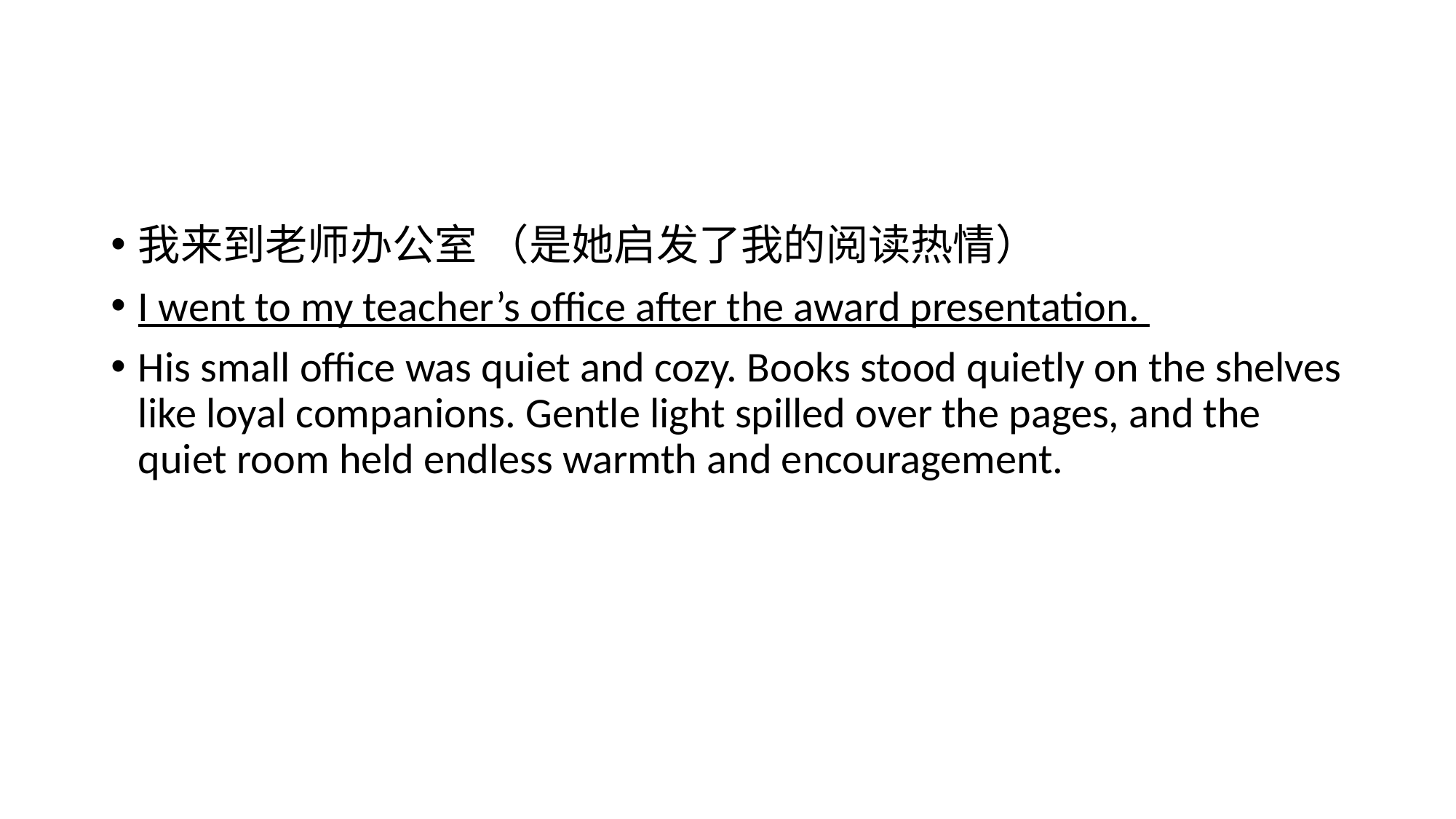

#
我来到老师办公室 （是她启发了我的阅读热情）
I went to my teacher’s office after the award presentation.
His small office was quiet and cozy. Books stood quietly on the shelves like loyal companions. Gentle light spilled over the pages, and the quiet room held endless warmth and encouragement.